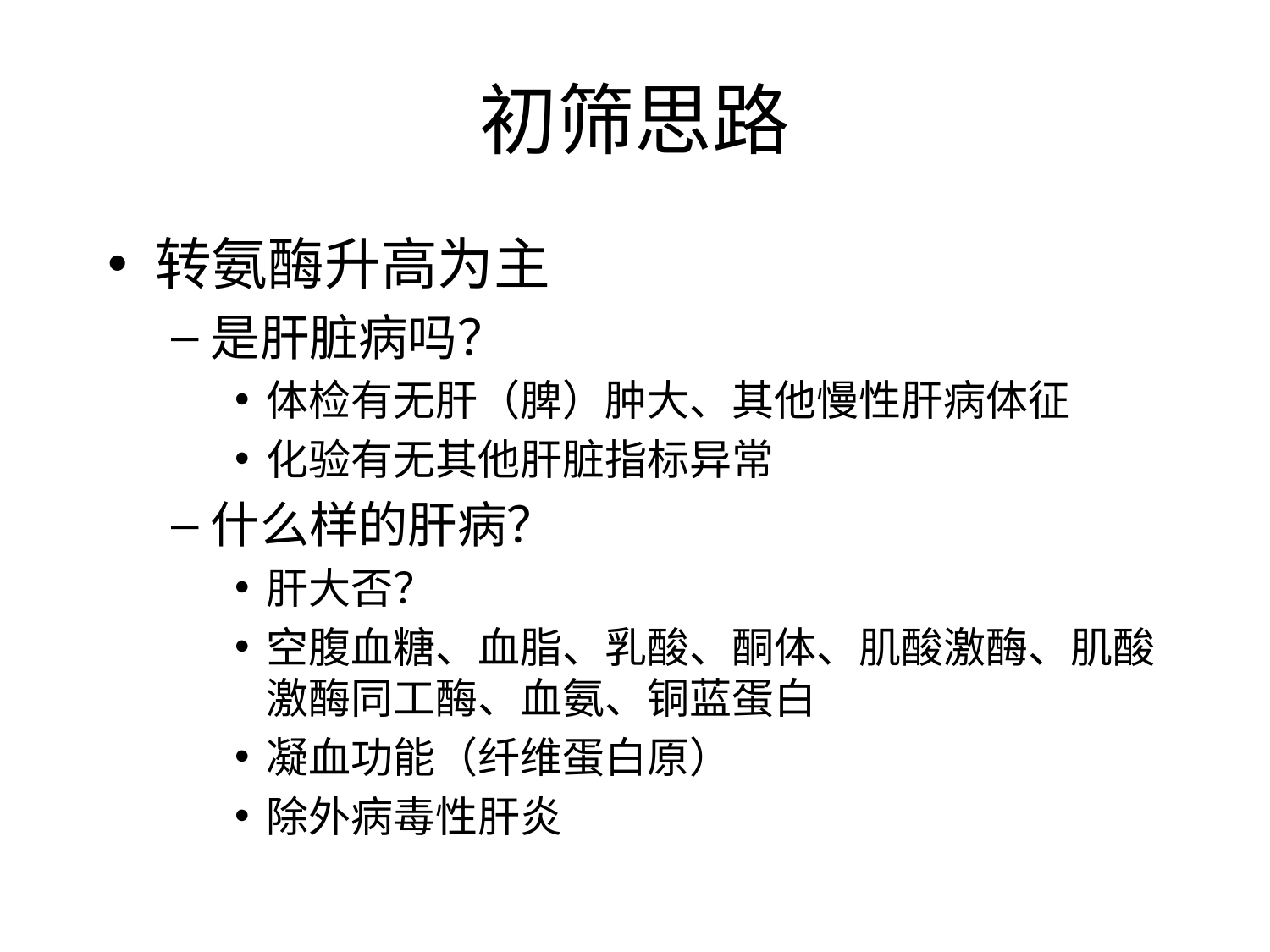

# 初筛思路
转氨酶升高为主
是肝脏病吗？
体检有无肝（脾）肿大、其他慢性肝病体征
化验有无其他肝脏指标异常
什么样的肝病？
肝大否？
空腹血糖、血脂、乳酸、酮体、肌酸激酶、肌酸激酶同工酶、血氨、铜蓝蛋白
凝血功能（纤维蛋白原）
除外病毒性肝炎